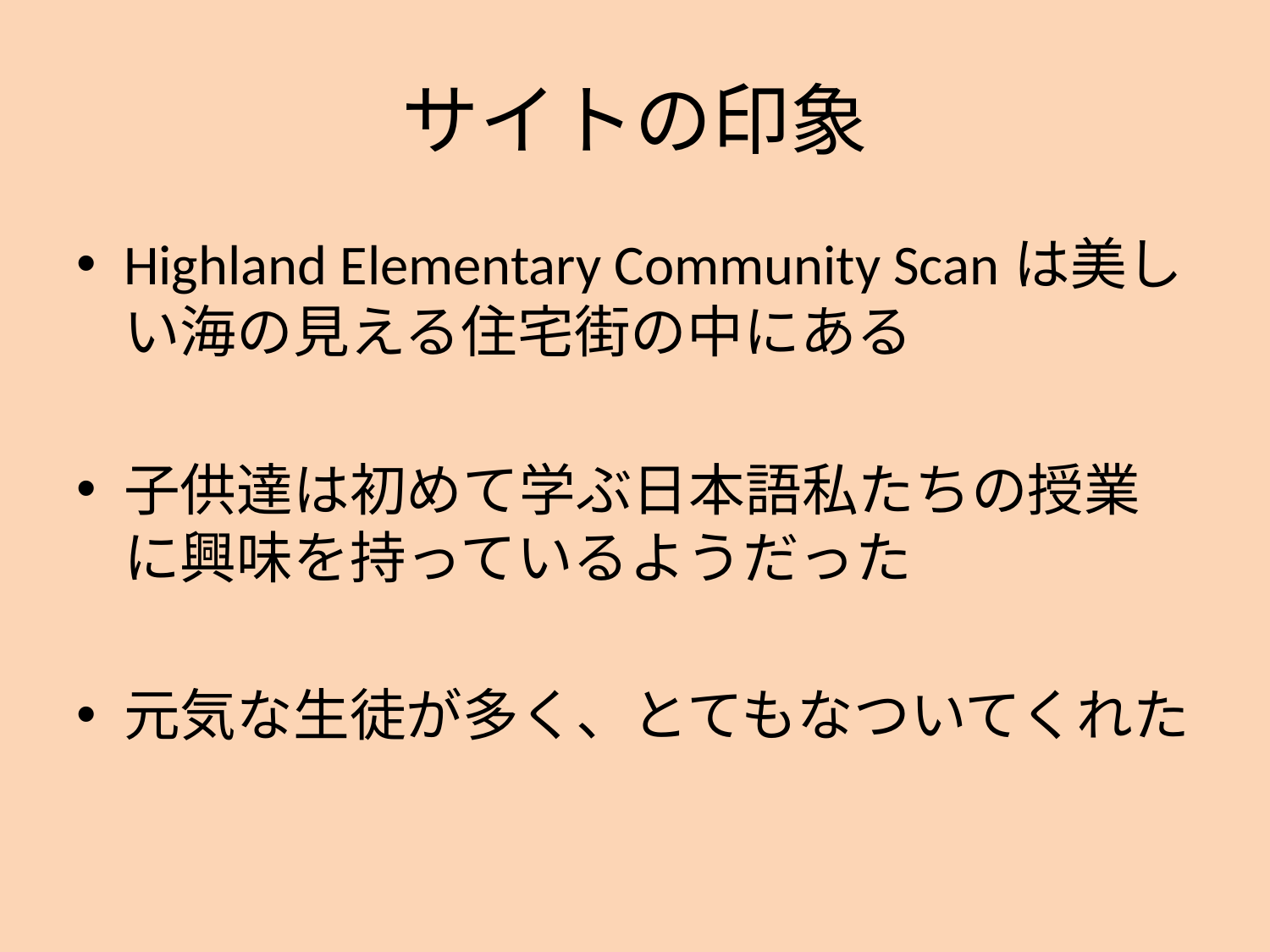

# サイトの印象
Highland Elementary Community Scanは美しい海の見える住宅街の中にある

子供達は初めて学ぶ日本語私たちの授業に興味を持っているようだった

元気な生徒が多く、とてもなついてくれた